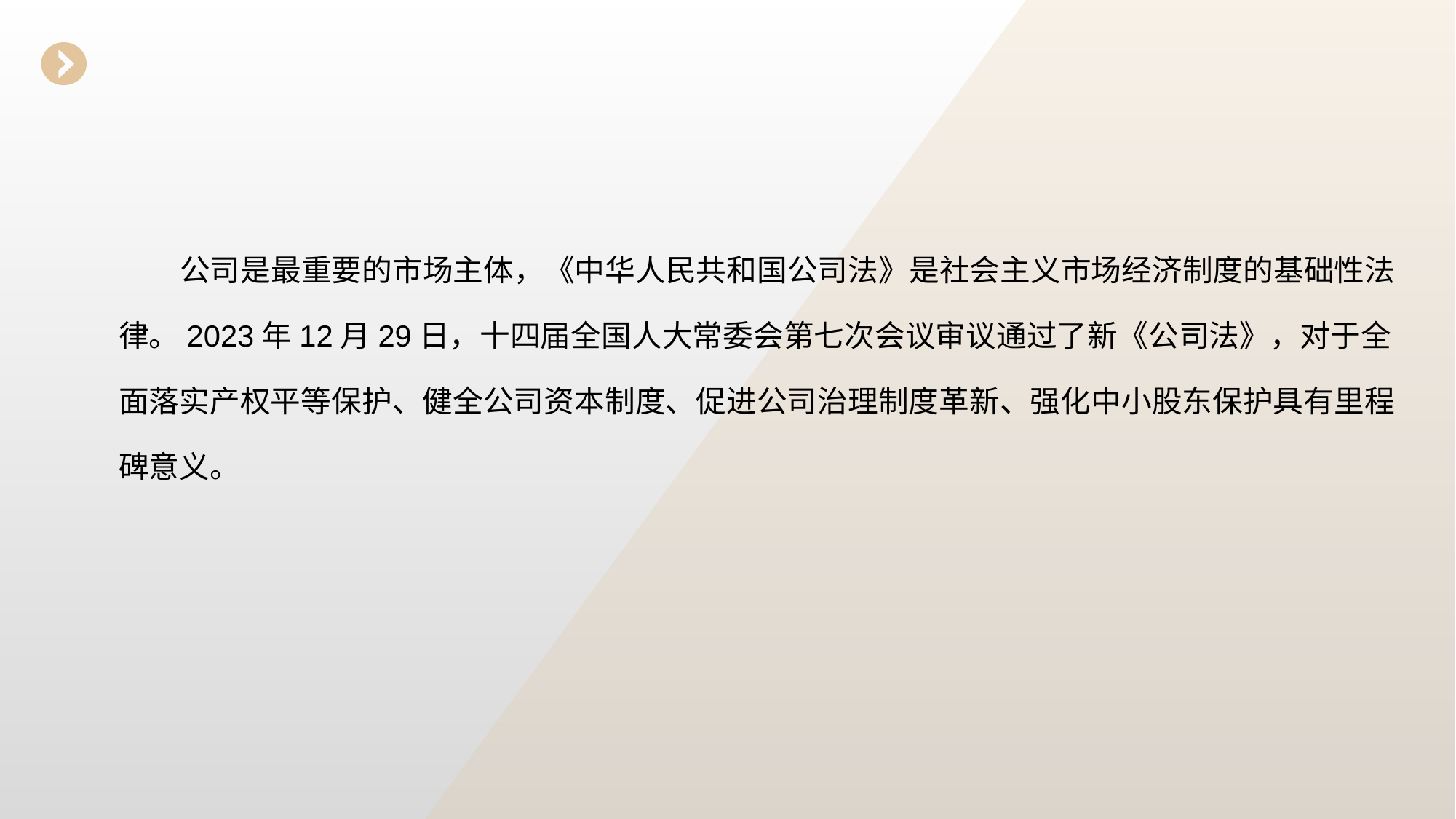

公司是最重要的市场主体，《中华人民共和国公司法》是社会主义市场经济制度的基础性法律。2023年12月29日，十四届全国人大常委会第七次会议审议通过了新《公司法》，对于全面落实产权平等保护、健全公司资本制度、促进公司治理制度革新、强化中小股东保护具有里程碑意义。